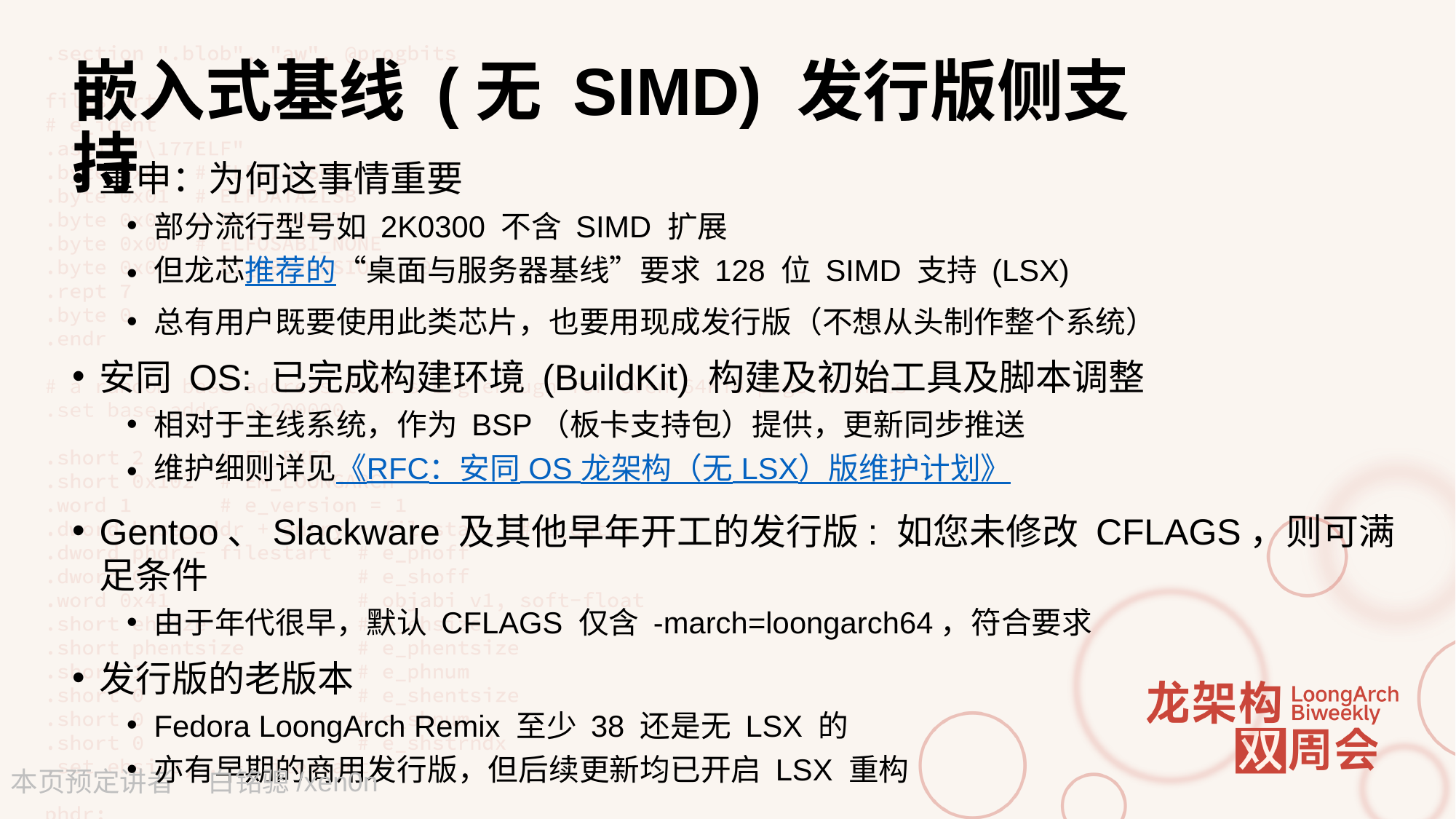

# 嵌入式基线 (无 SIMD) 发行版侧支持
重申：为何这事情重要
部分流行型号如 2K0300 不含 SIMD 扩展
但龙芯推荐的“桌面与服务器基线”要求 128 位 SIMD 支持 (LSX)
总有用户既要使用此类芯片，也要用现成发行版（不想从头制作整个系统）
安同 OS: 已完成构建环境 (BuildKit) 构建及初始工具及脚本调整
相对于主线系统，作为 BSP（板卡支持包）提供，更新同步推送
维护细则详见《RFC：安同 OS 龙架构（无 LSX）版维护计划》
Gentoo、Slackware 及其他早年开工的发行版: 如您未修改 CFLAGS，则可满足条件
由于年代很早，默认 CFLAGS 仅含 -march=loongarch64，符合要求
发行版的老版本
Fedora LoongArch Remix 至少 38 还是无 LSX 的
亦有早期的商用发行版，但后续更新均已开启 LSX 重构
白铭骢/xen0n